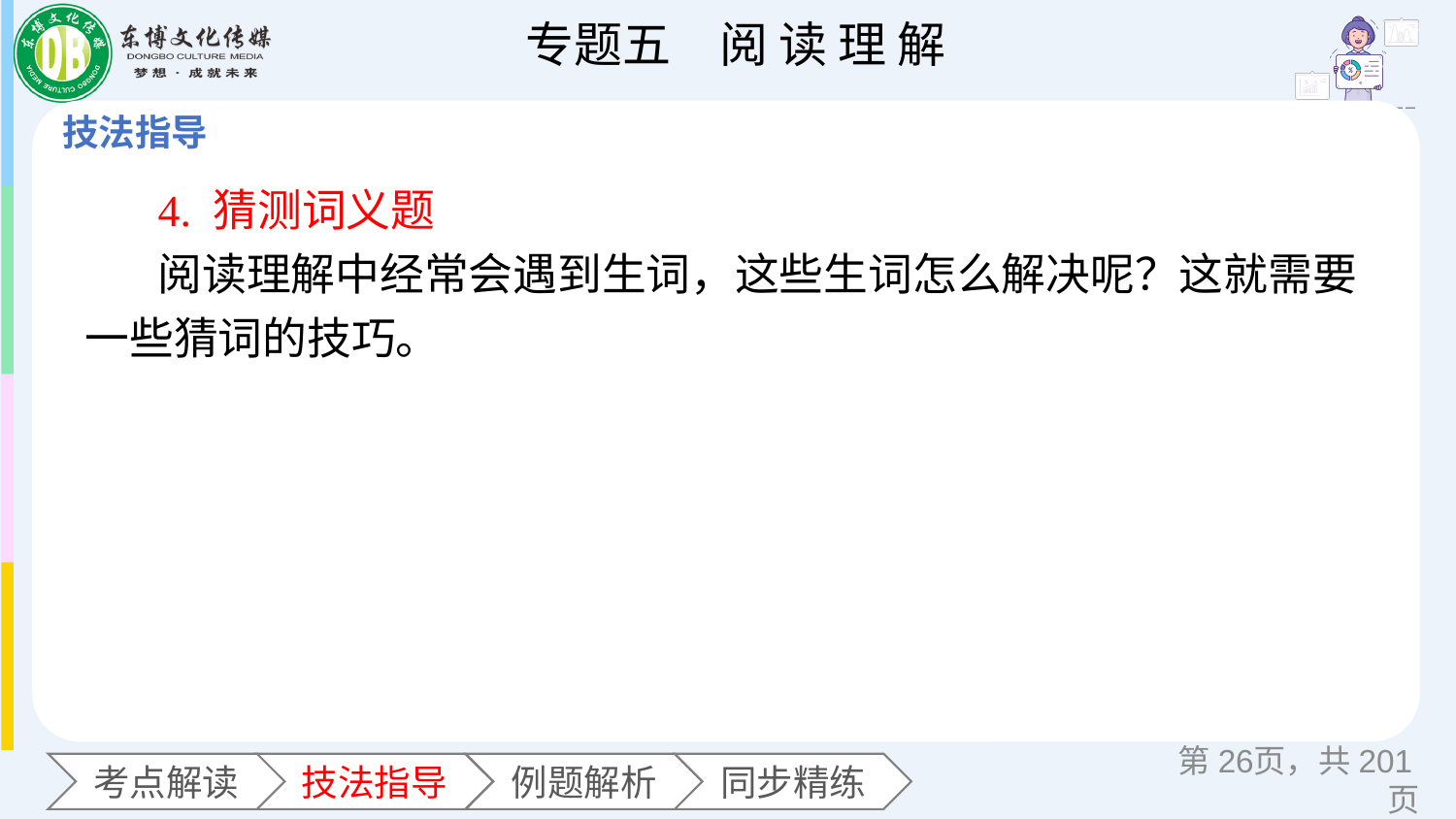

4. 猜测词义题
阅读理解中经常会遇到生词，这些生词怎么解决呢？这就需要一些猜词的技巧。
第26页，共201页